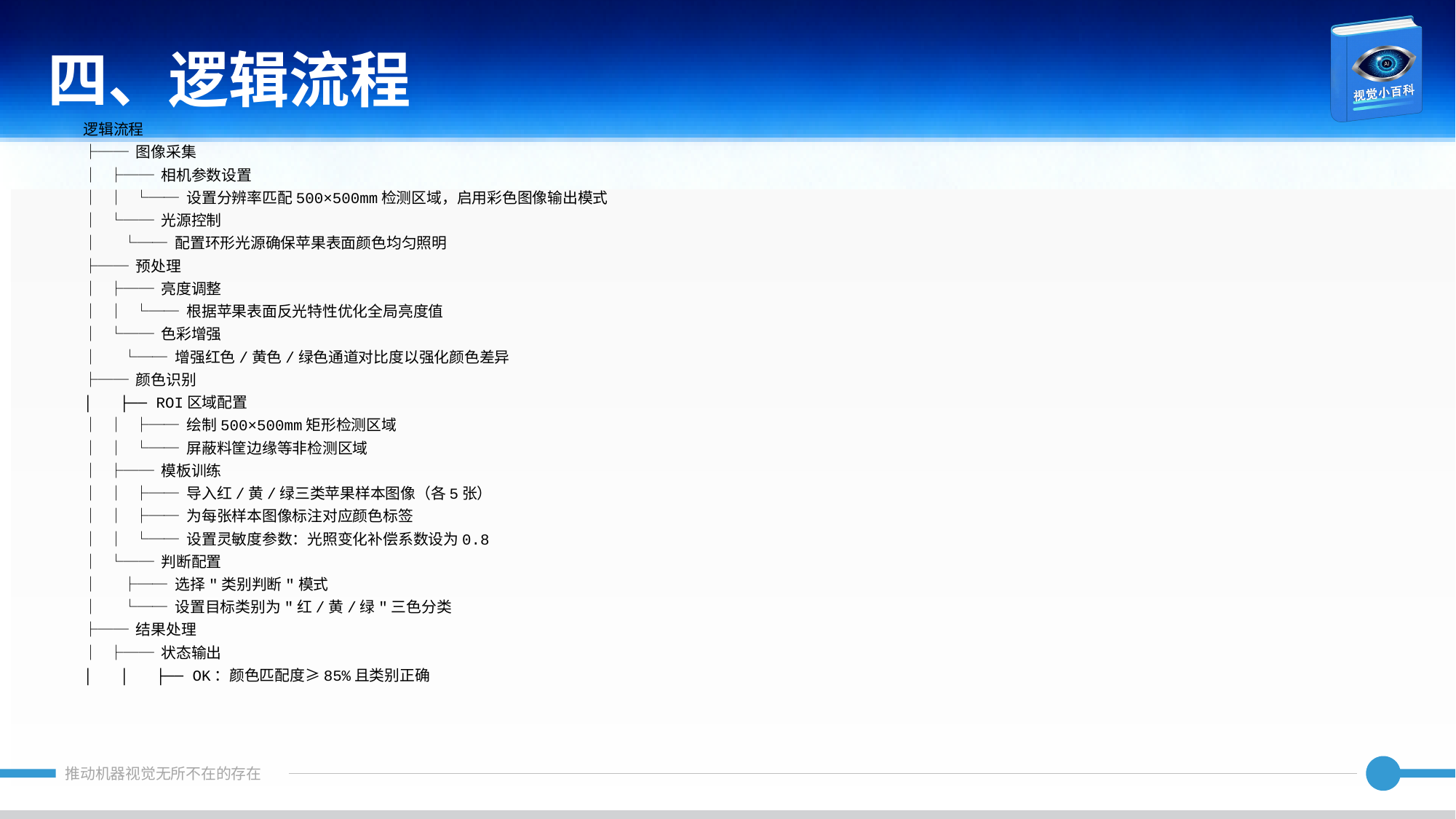

四、逻辑流程

逻辑流程
├── 图像采集
│   ├── 相机参数设置
│   │   └── 设置分辨率匹配500×500mm检测区域，启用彩色图像输出模式
│   └── 光源控制
│       └── 配置环形光源确保苹果表面颜色均匀照明
├── 预处理
│   ├── 亮度调整
│   │   └── 根据苹果表面反光特性优化全局亮度值
│   └── 色彩增强
│       └── 增强红色/黄色/绿色通道对比度以强化颜色差异
├── 颜色识别
│   ├── ROI区域配置
│   │   ├── 绘制500×500mm矩形检测区域
│   │   └── 屏蔽料筐边缘等非检测区域
│   ├── 模板训练
│   │   ├── 导入红/黄/绿三类苹果样本图像（各5张）
│   │   ├── 为每张样本图像标注对应颜色标签
│   │   └── 设置灵敏度参数：光照变化补偿系数设为0.8
│   └── 判断配置
│       ├── 选择"类别判断"模式
│       └── 设置目标类别为"红/黄/绿"三色分类
├── 结果处理
│   ├── 状态输出
│   │   ├── OK：颜色匹配度≥85%且类别正确
8